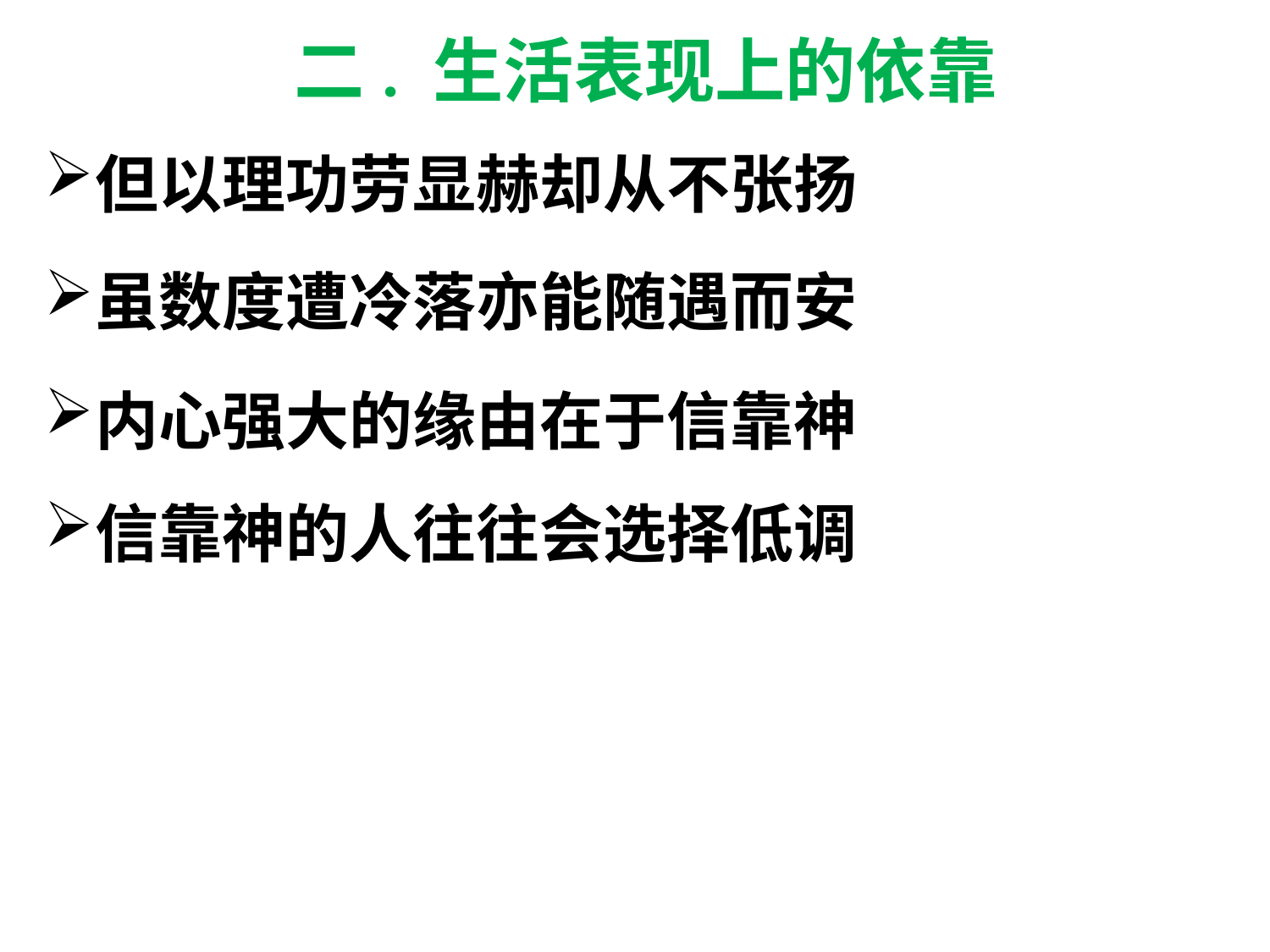

# 二. 生活表现上的依靠
但以理功劳显赫却从不张扬

虽数度遭冷落亦能随遇而安

内心强大的缘由在于信靠神

信靠神的人往往会选择低调